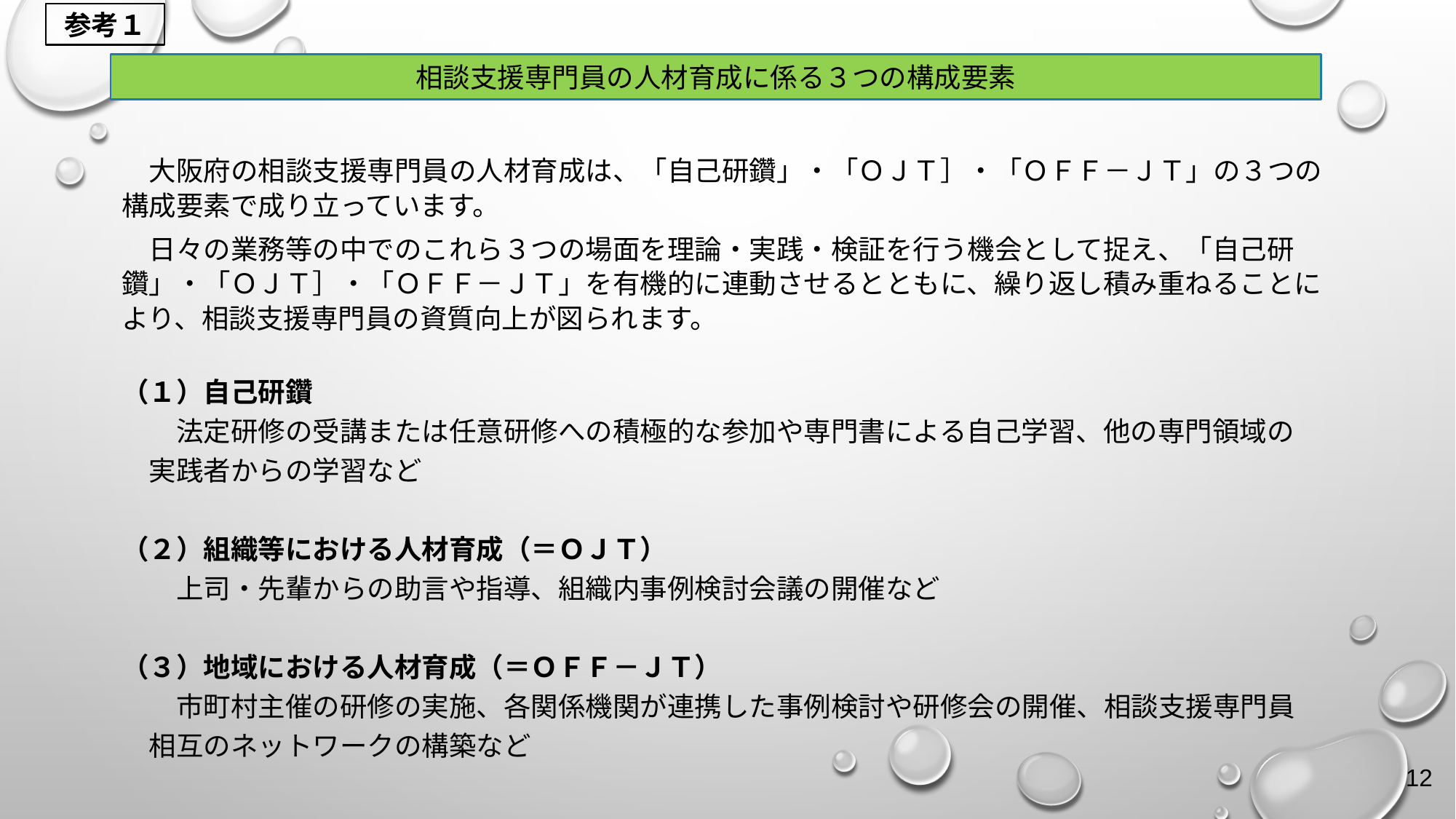

参考１
相談支援専門員の人材育成に係る３つの構成要素
　大阪府の相談支援専門員の人材育成は、「自己研鑽」・「ＯＪＴ］・「ＯＦＦ－ｊｔ」の３つの構成要素で成り立っています。
　日々の業務等の中でのこれら３つの場面を理論・実践・検証を行う機会として捉え、「自己研鑽」・「ＯＪＴ］・「ＯＦＦ－ｊｔ」を有機的に連動させるとともに、繰り返し積み重ねることにより、相談支援専門員の資質向上が図られます。
（１）自己研鑽
　　法定研修の受講または任意研修への積極的な参加や専門書による自己学習、他の専門領域の
　実践者からの学習など

（２）組織等における人材育成（＝ＯＪＴ）
　　上司・先輩からの助言や指導、組織内事例検討会議の開催など

（３）地域における人材育成（＝ＯＦＦ－ＪＴ）
　　市町村主催の研修の実施、各関係機関が連携した事例検討や研修会の開催、相談支援専門員
　相互のネットワークの構築など
12